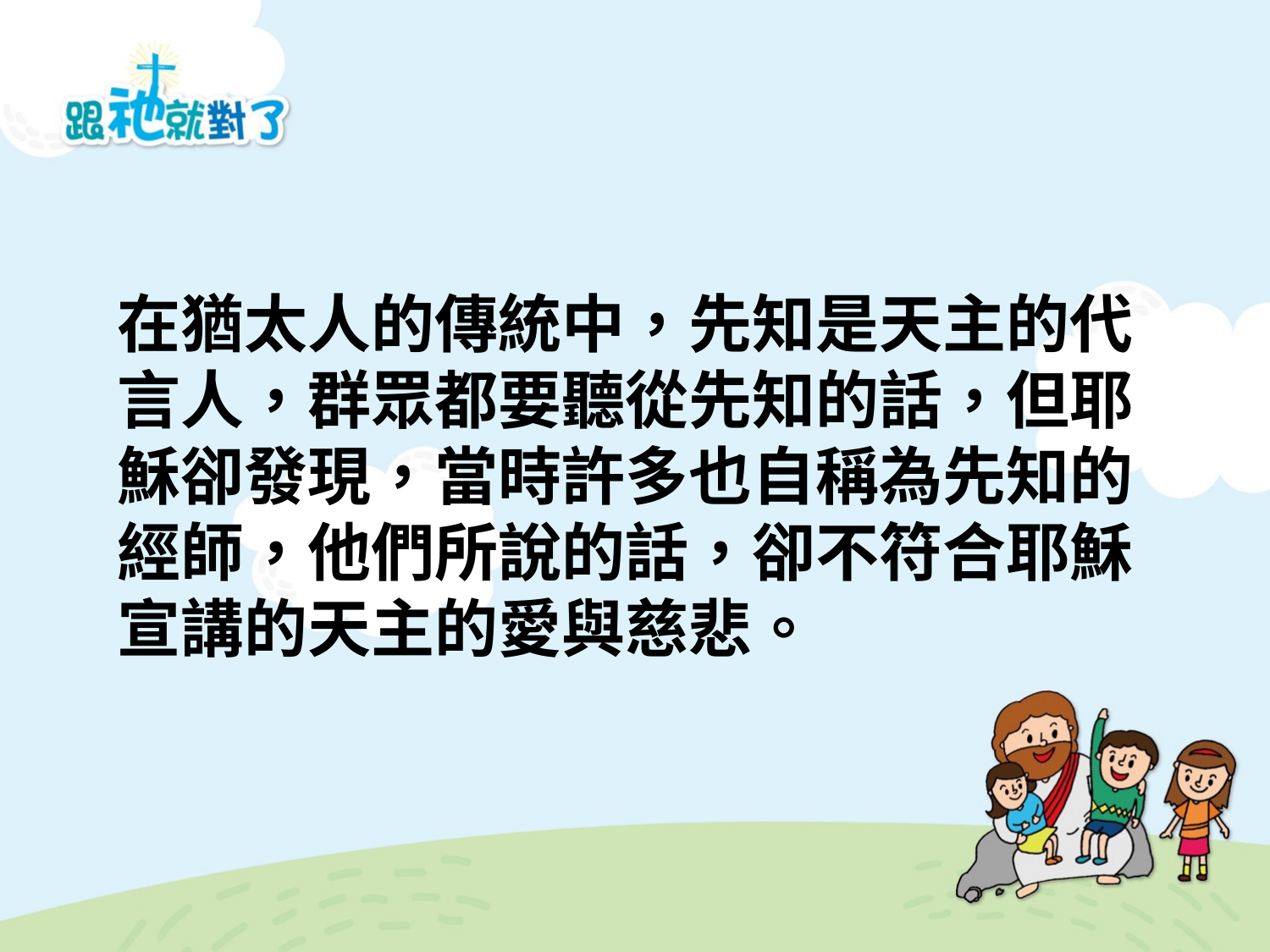

在猶太人的傳統中，先知是天主的代言人，群眾都要聽從先知的話，但耶穌卻發現，當時許多也自稱為先知的經師，他們所說的話，卻不符合耶穌宣講的天主的愛與慈悲。